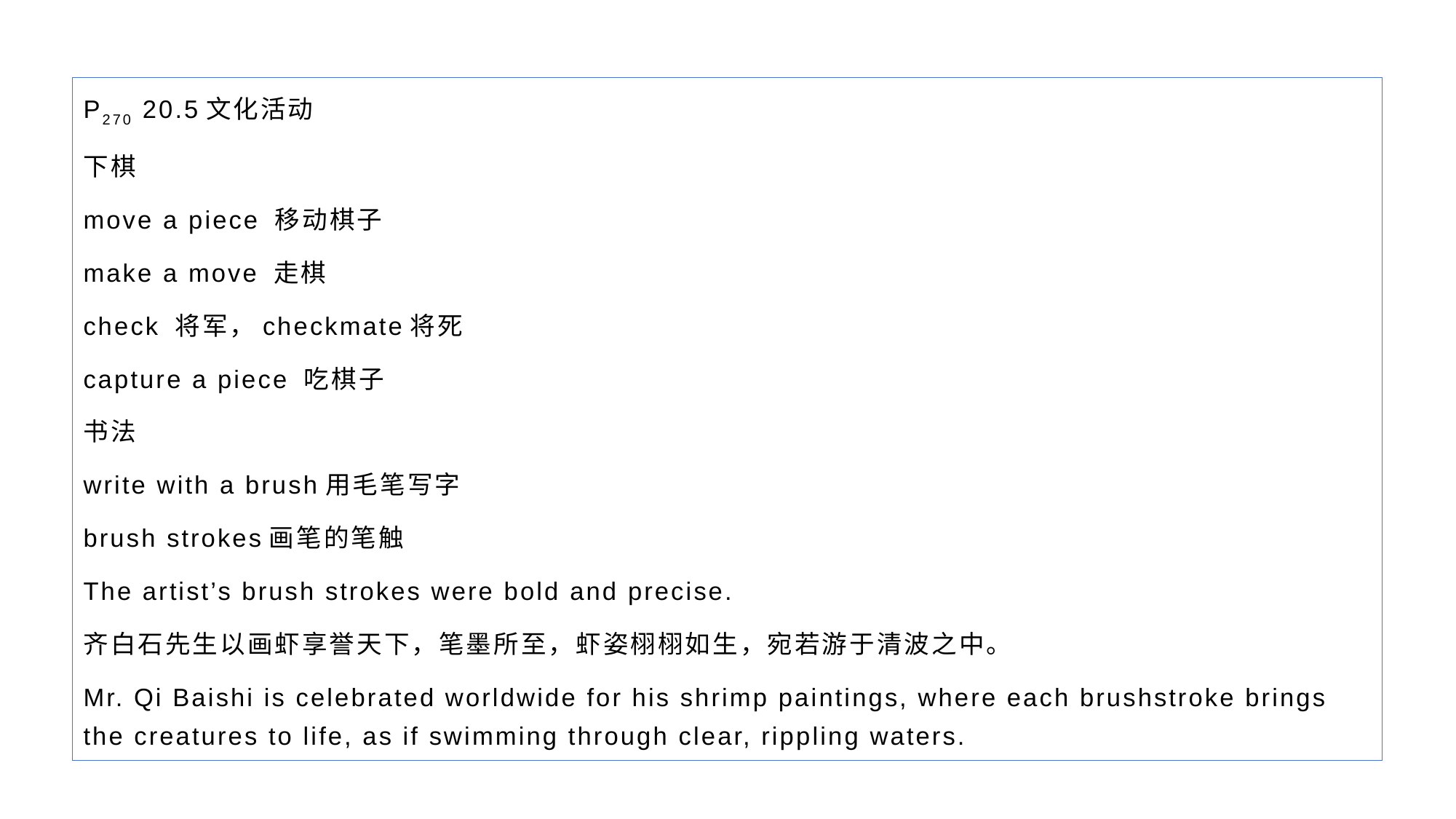

P270 20.5文化活动
下棋
move a piece 移动棋子
make a move 走棋
check 将军，checkmate将死
capture a piece 吃棋子
书法
write with a brush用毛笔写字
brush strokes画笔的笔触
The artist’s brush strokes were bold and precise.
齐白石先生以画虾享誉天下，笔墨所至，虾姿栩栩如生，宛若游于清波之中。
Mr. Qi Baishi is celebrated worldwide for his shrimp paintings, where each brushstroke brings the creatures to life, as if swimming through clear, rippling waters.